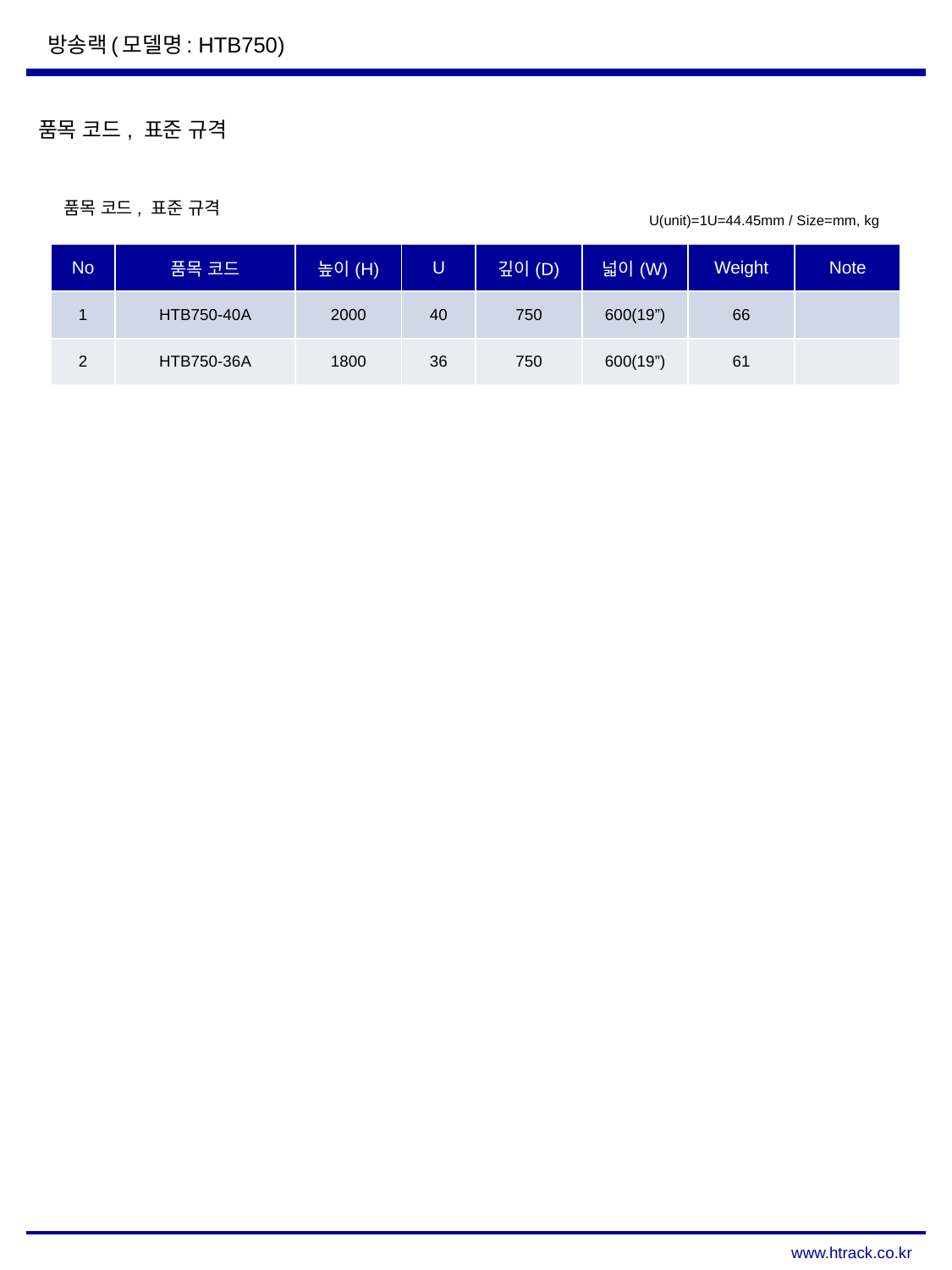

방송랙(모델명: HTB750)
품목 코드, 표준 규격
품목 코드, 표준 규격
U(unit)=1U=44.45mm / Size=mm, kg
| No | 품목 코드 | 높이(H) | U | 깊이(D) | 넓이(W) | Weight | Note |
| --- | --- | --- | --- | --- | --- | --- | --- |
| 1 | HTB750-40A | 2000 | 40 | 750 | 600(19”) | 66 |  |
| 2 | HTB750-36A | 1800 | 36 | 750 | 600(19”) | 61 |  |
www.htrack.co.kr